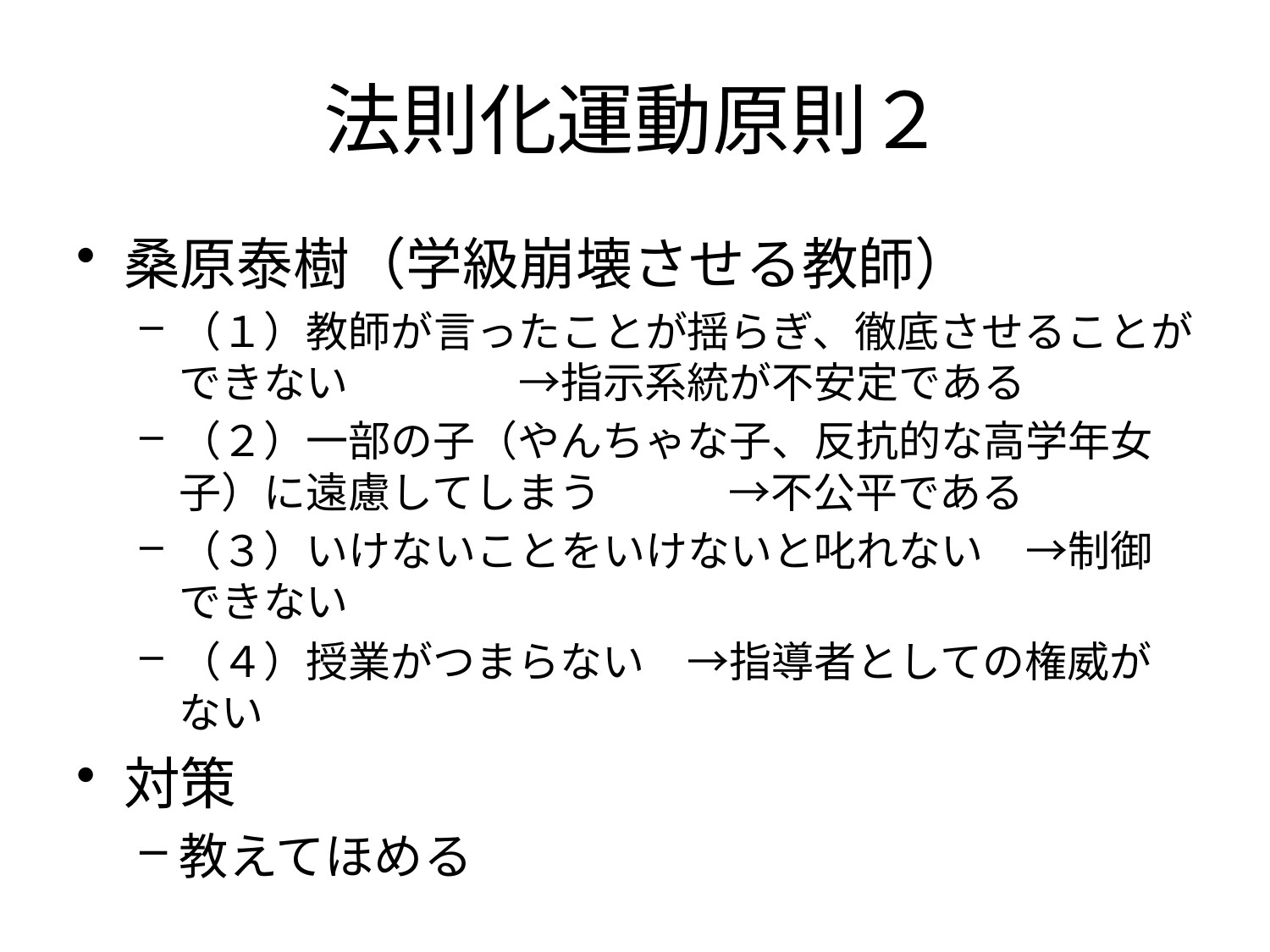

# 法則化運動原則２
桑原泰樹（学級崩壊させる教師）
（１）教師が言ったことが揺らぎ、徹底させることができない　　　　→指示系統が不安定である
（２）一部の子（やんちゃな子、反抗的な高学年女子）に遠慮してしまう　　　→不公平である
（３）いけないことをいけないと叱れない　→制御できない
（４）授業がつまらない　→指導者としての権威がない
対策
教えてほめる